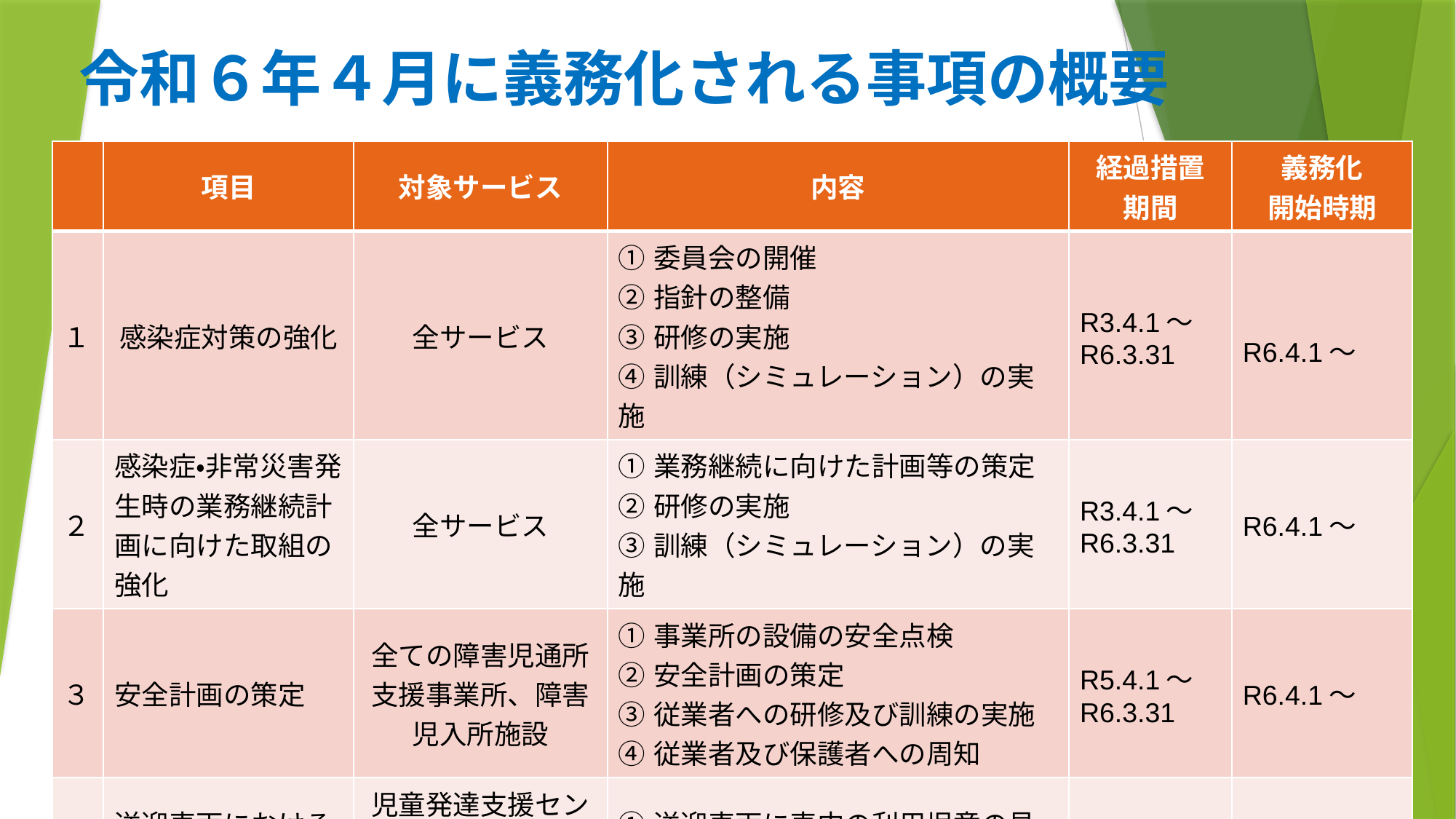

# 令和６年４月に義務化される事項の概要
|  | 項目 | 対象サービス | 内容 | 経過措置 期間 | 義務化 開始時期 |
| --- | --- | --- | --- | --- | --- |
| １ | 感染症対策の強化 | 全サービス | ①委員会の開催 ②指針の整備 ③研修の実施 ④訓練（シミュレーション）の実施 | R3.4.1～R6.3.31 | R6.4.1～ |
| ２ | 感染症・非常災害発生時の業務継続計画に向けた取組の強化 | 全サービス | ①業務継続に向けた計画等の策定 ②研修の実施 ③訓練（シミュレーション）の実施 | R3.4.1～R6.3.31 | R6.4.1～ |
| ３ | 安全計画の策定 | 全ての障害児通所支援事業所、障害児入所施設 | ①事業所の設備の安全点検 ②安全計画の策定 ③従業者への研修及び訓練の実施 ④従業者及び保護者への周知 | R5.4.1～R6.3.31 | R6.4.1～ |
| ４ | 送迎車両における安全装置の設置義務化等 | 児童発達支援センター、児童発達支援、放課後等デイサービス | ①送迎車両に車内の利用児童の見落としを防止する装置の装備 ②利用児童の所在確認 | R5.4.1～R6.3.31 | R6.4.1～ |